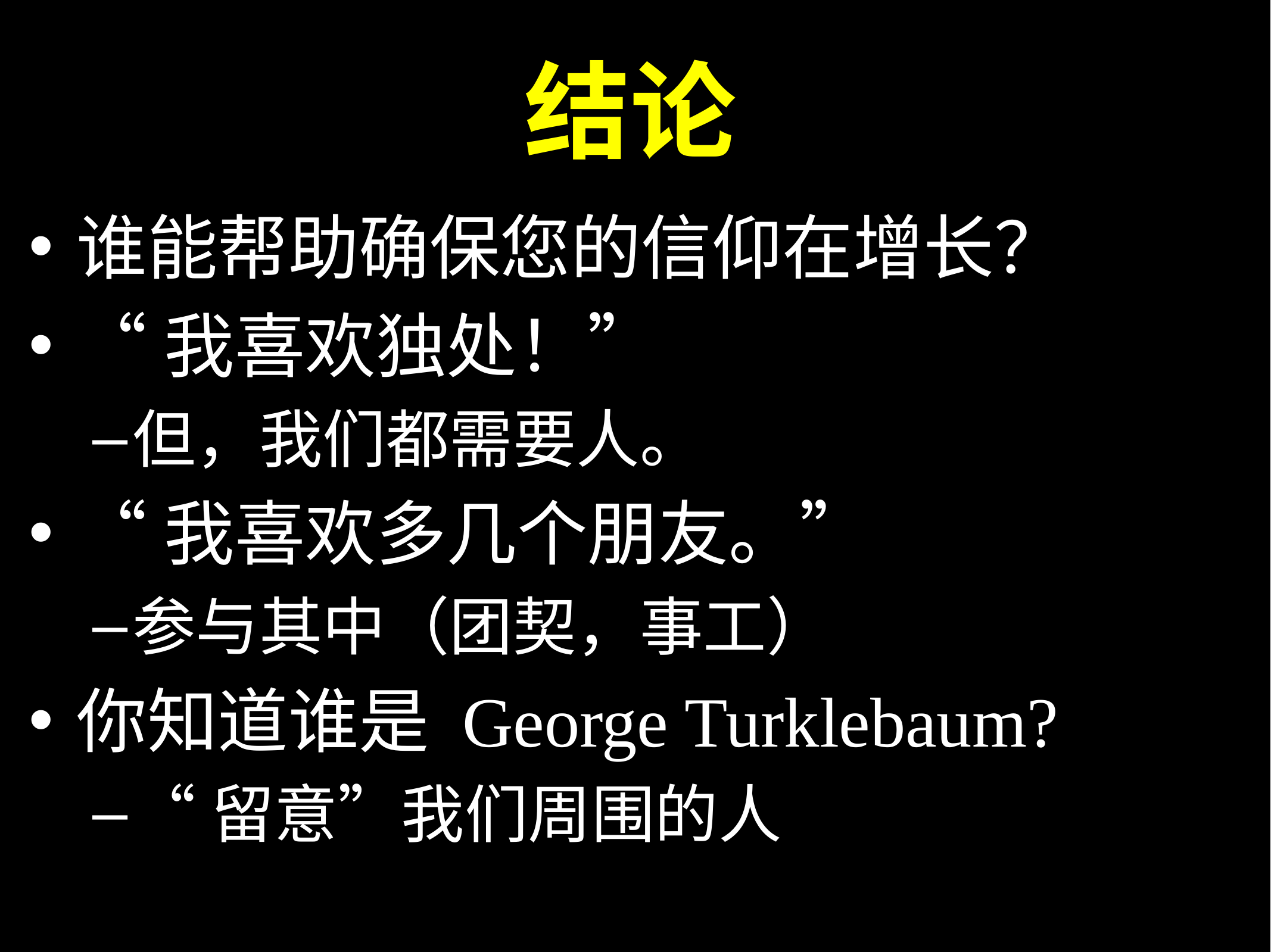

# 结论
谁能帮助确保您的信仰在增长？
“我喜欢独处！”
但，我们都需要人。
“我喜欢多几个朋友。”
参与其中（团契，事工）
你知道谁是 George Turklebaum?
“留意”我们周围的人